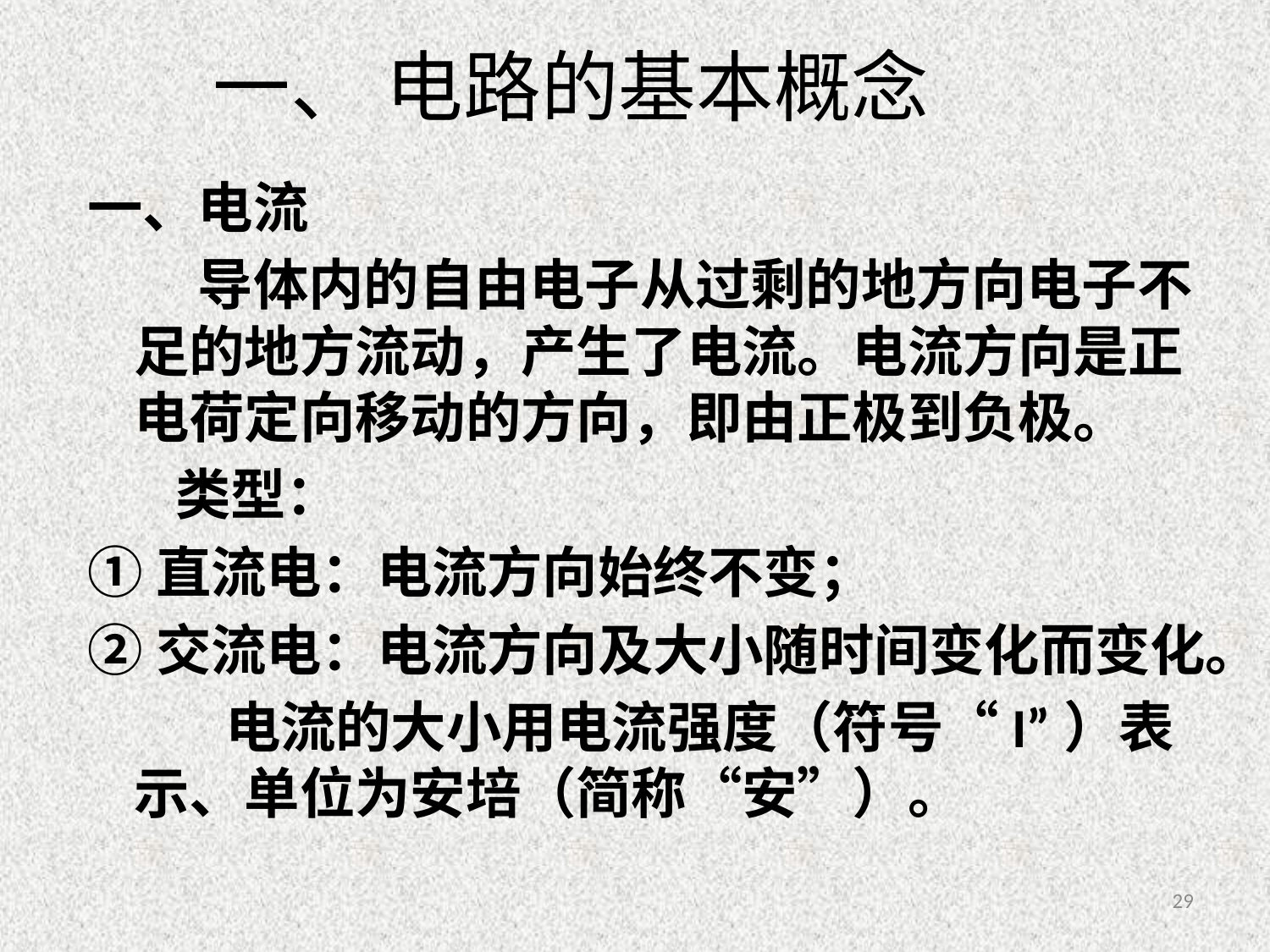

# 一、 电路的基本概念
一、电流
　　导体内的自由电子从过剩的地方向电子不足的地方流动，产生了电流。电流方向是正电荷定向移动的方向，即由正极到负极。
      类型：
①直流电：电流方向始终不变；
②交流电：电流方向及大小随时间变化而变化。
          电流的大小用电流强度（符号“I”）表示、单位为安培（简称“安”）。
29